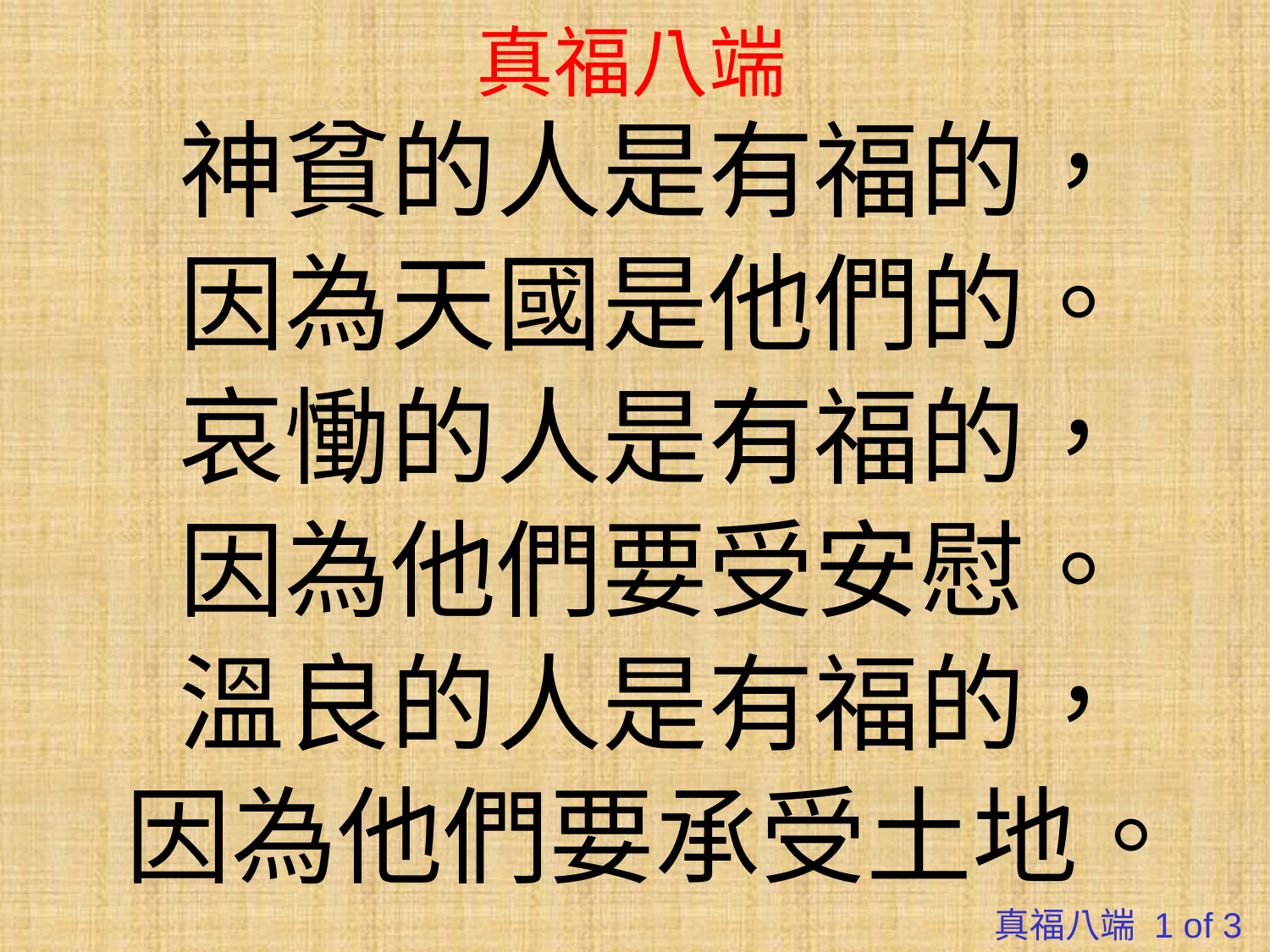

# 真福八端
神貧的人是有福的，
因為天國是他們的。
哀慟的人是有福的，
因為他們要受安慰。
溫良的人是有福的，
因為他們要承受土地。
真福八端 1 of 3